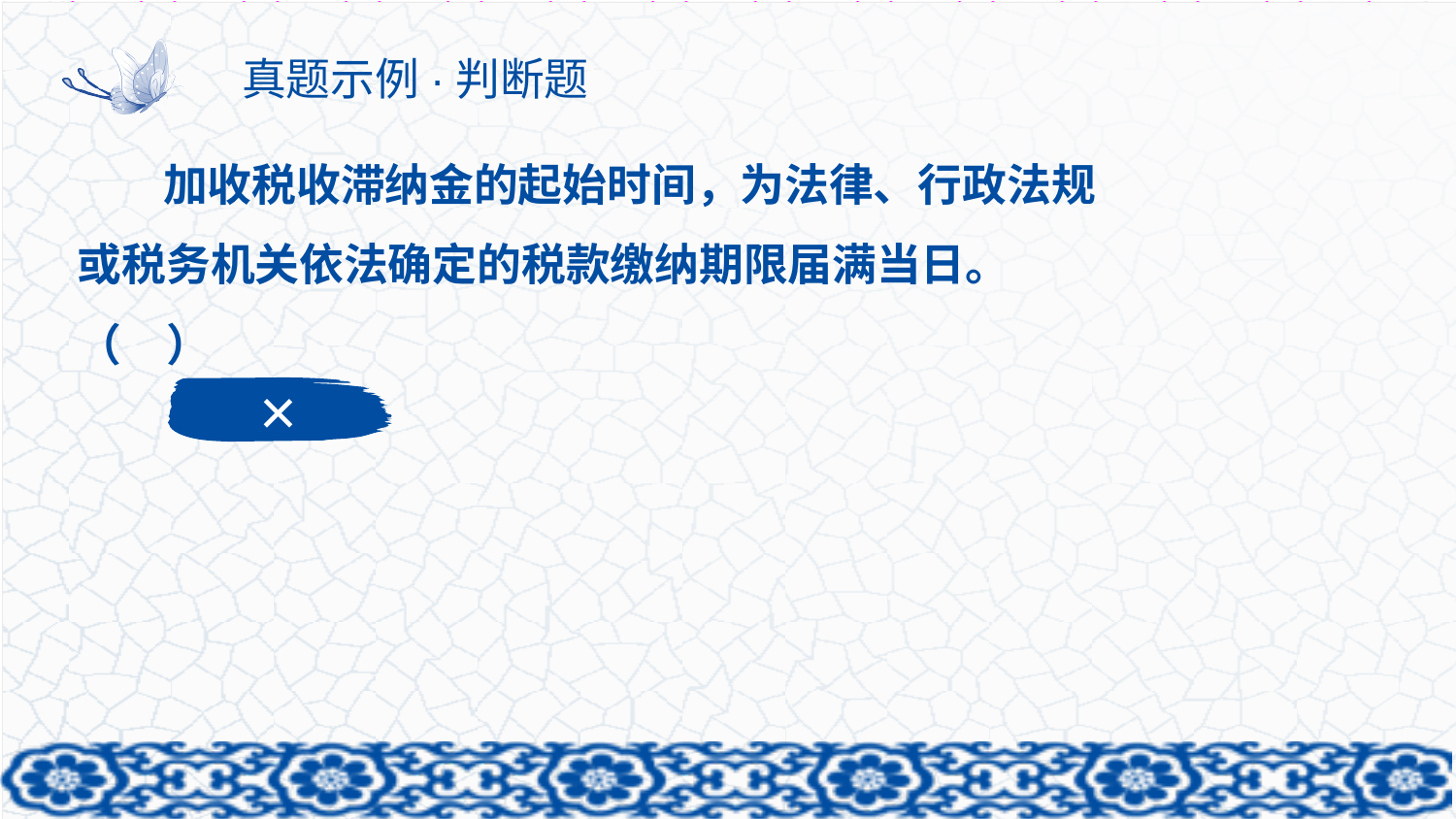

# 真题示例·判断题
加收税收滞纳金的起始时间，为法律、行政法规或税务机关依法确定的税款缴纳期限届满当日。（　）

×